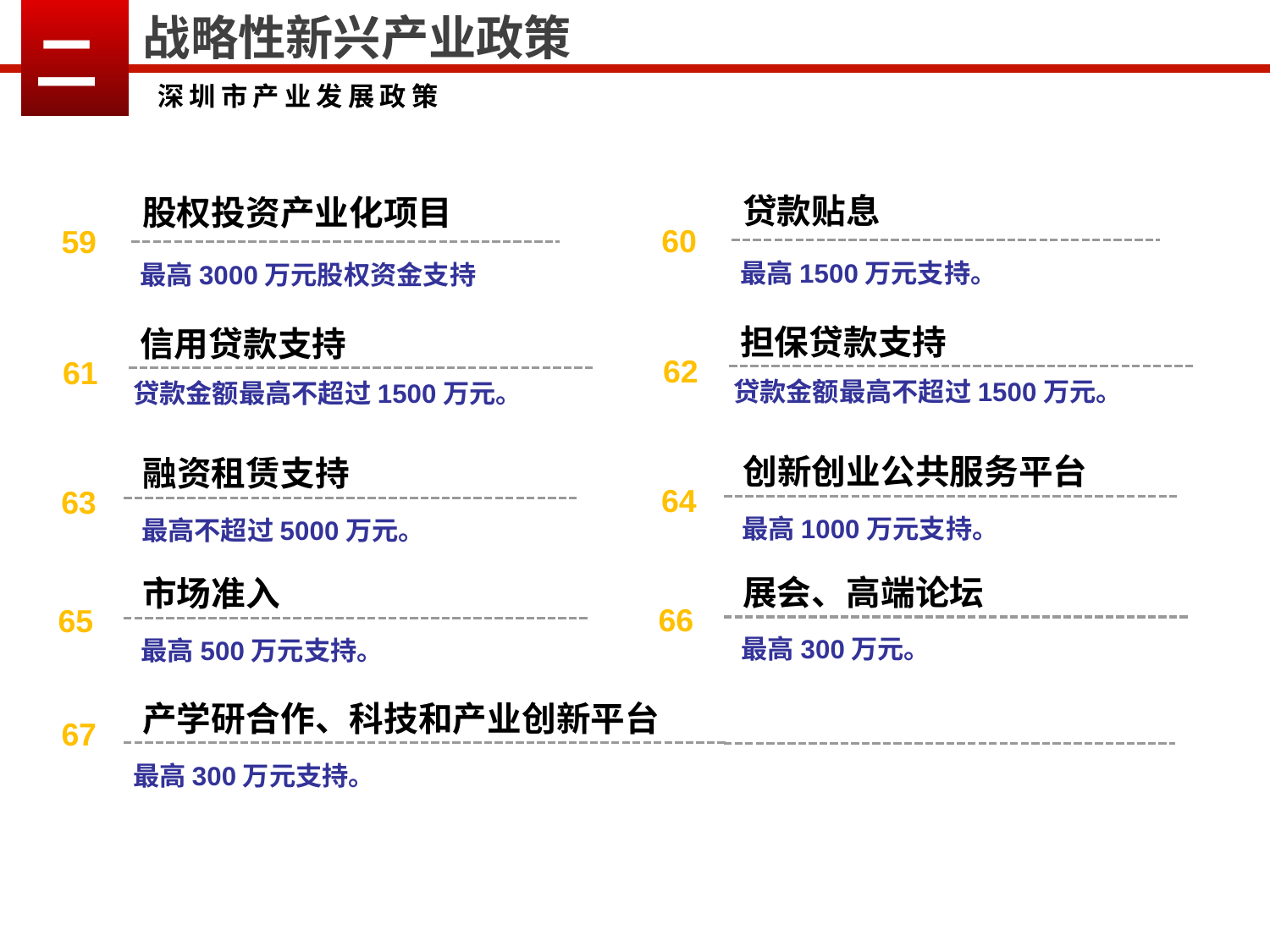

二
战略性新兴产业政策

深圳市产业发展政策
贷款贴息
股权投资产业化项目
60
59
最高1500万元支持。
最高3000万元股权资金支持
担保贷款支持
信用贷款支持
62
61
贷款金额最高不超过1500万元。
贷款金额最高不超过1500万元。
创新创业公共服务平台
融资租赁支持
64
63
最高1000万元支持。
最高不超过5000万元。
展会、高端论坛
市场准入
66
65
最高300万元。
最高500万元支持。
产学研合作、科技和产业创新平台
67
最高300万元支持。